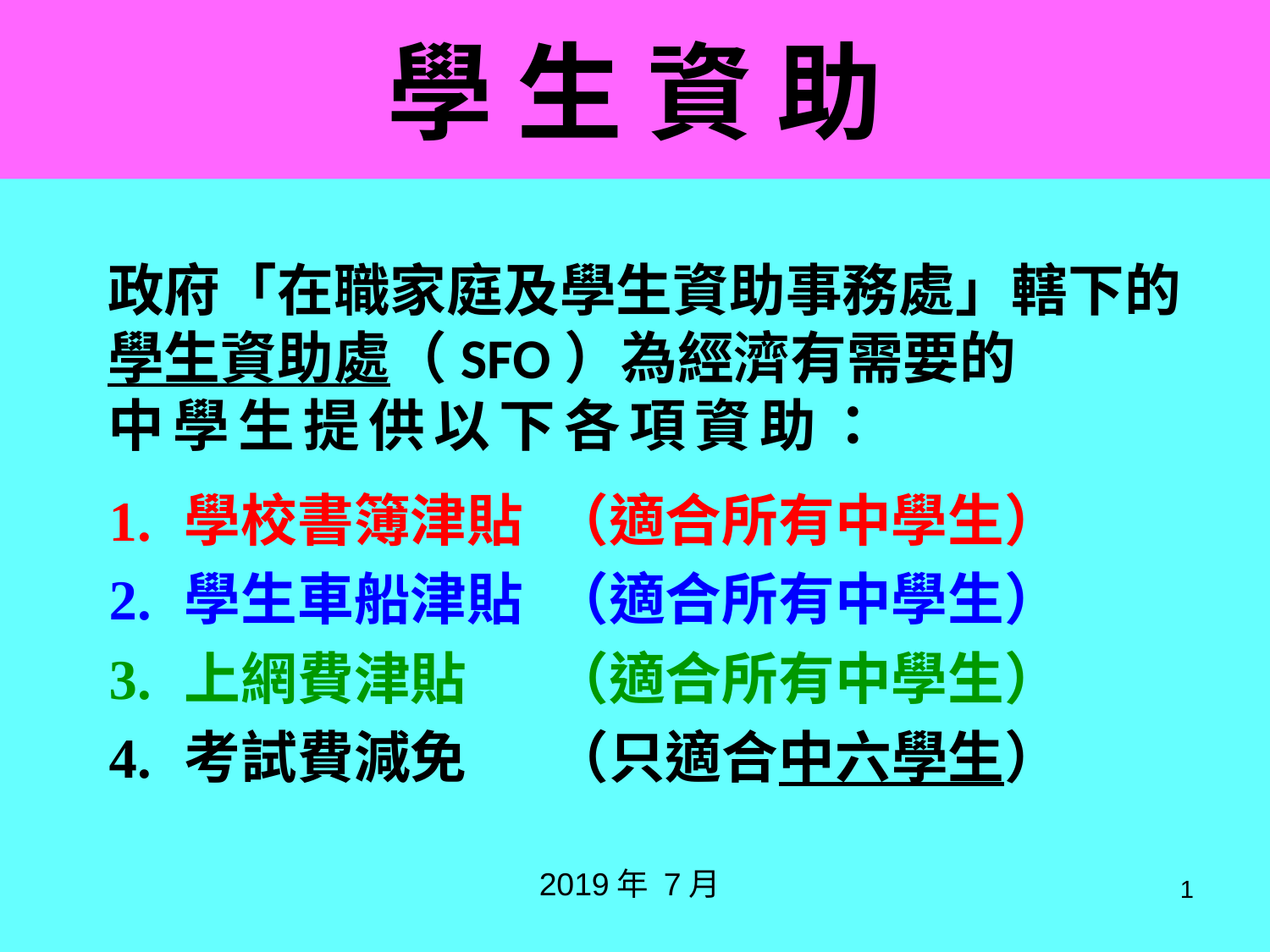

# 學 生 資 助
政府「在職家庭及學生資助事務處」轄下的
學生資助處（SFO）為經濟有需要的
中學生提供以下各項資助：
1.	學校書簿津貼
2.	學生車船津貼
3.	上網費津貼
4.	考試費減免
（適合所有中學生）
（適合所有中學生）
（適合所有中學生）
（只適合中六學生）
2019年 7月
1